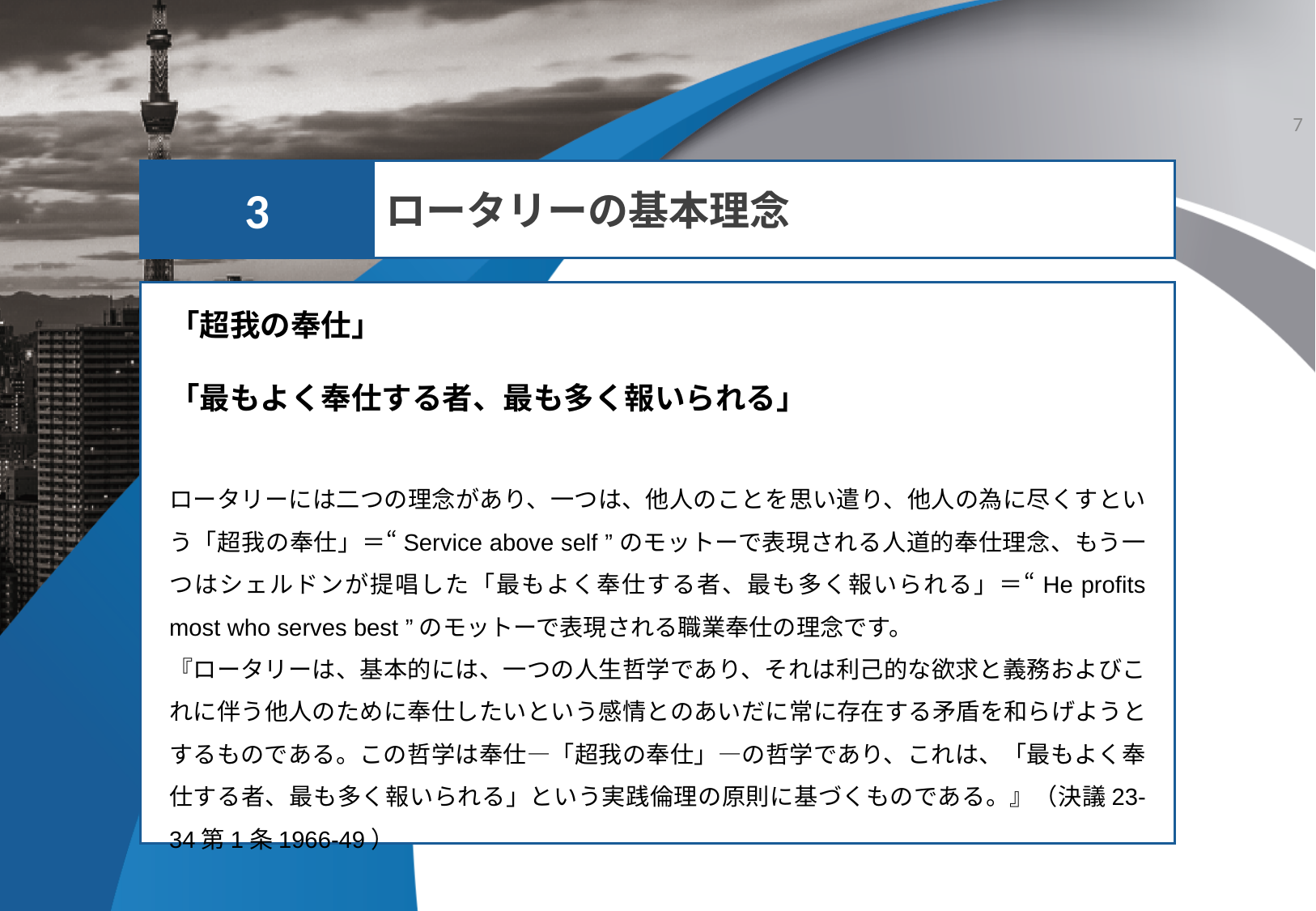

7
3
ロータリーの基本理念
「超我の奉仕」
「最もよく奉仕する者、最も多く報いられる」

ロータリーには二つの理念があり、一つは、他人のことを思い遣り、他人の為に尽くすという「超我の奉仕」＝“Service above self ”のモットーで表現される人道的奉仕理念、もう一つはシェルドンが提唱した「最もよく奉仕する者、最も多く報いられる」＝“He profits most who serves best ”のモットーで表現される職業奉仕の理念です。
『ロータリーは、基本的には、一つの人生哲学であり、それは利己的な欲求と義務およびこれに伴う他人のために奉仕したいという感情とのあいだに常に存在する矛盾を和らげようとするものである。この哲学は奉仕―「超我の奉仕」―の哲学であり、これは、「最もよく奉仕する者、最も多く報いられる」という実践倫理の原則に基づくものである。』（決議23-34第1条1966-49）